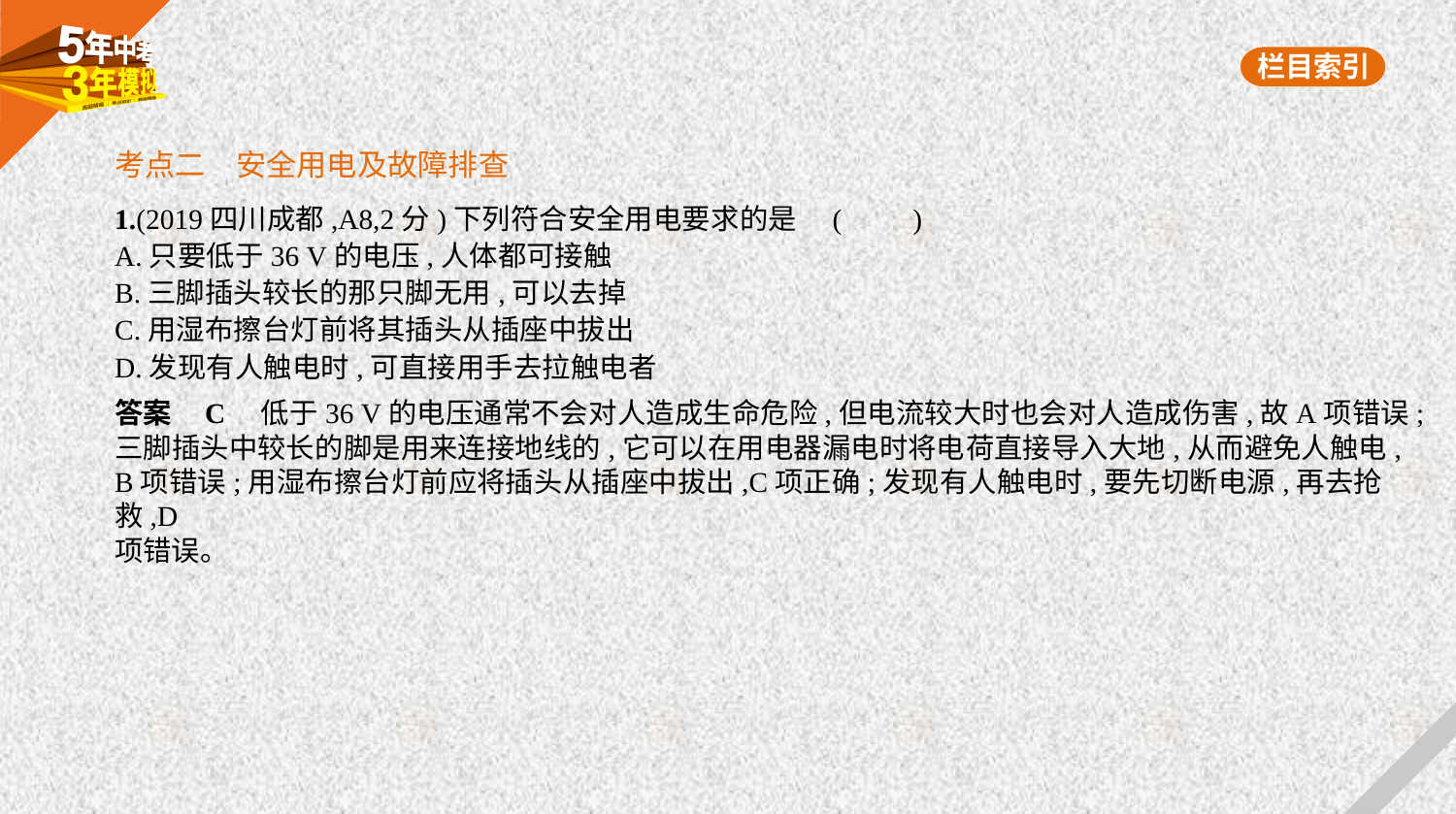

考点二　安全用电及故障排查
1.(2019四川成都,A8,2分)下列符合安全用电要求的是 (　　)
A.只要低于36 V的电压,人体都可接触
B.三脚插头较长的那只脚无用,可以去掉
C.用湿布擦台灯前将其插头从插座中拔出
D.发现有人触电时,可直接用手去拉触电者
答案    C　低于36 V的电压通常不会对人造成生命危险,但电流较大时也会对人造成伤害,故A项错误;
三脚插头中较长的脚是用来连接地线的,它可以在用电器漏电时将电荷直接导入大地,从而避免人触电,
B项错误;用湿布擦台灯前应将插头从插座中拔出,C项正确;发现有人触电时,要先切断电源,再去抢救,D
项错误。